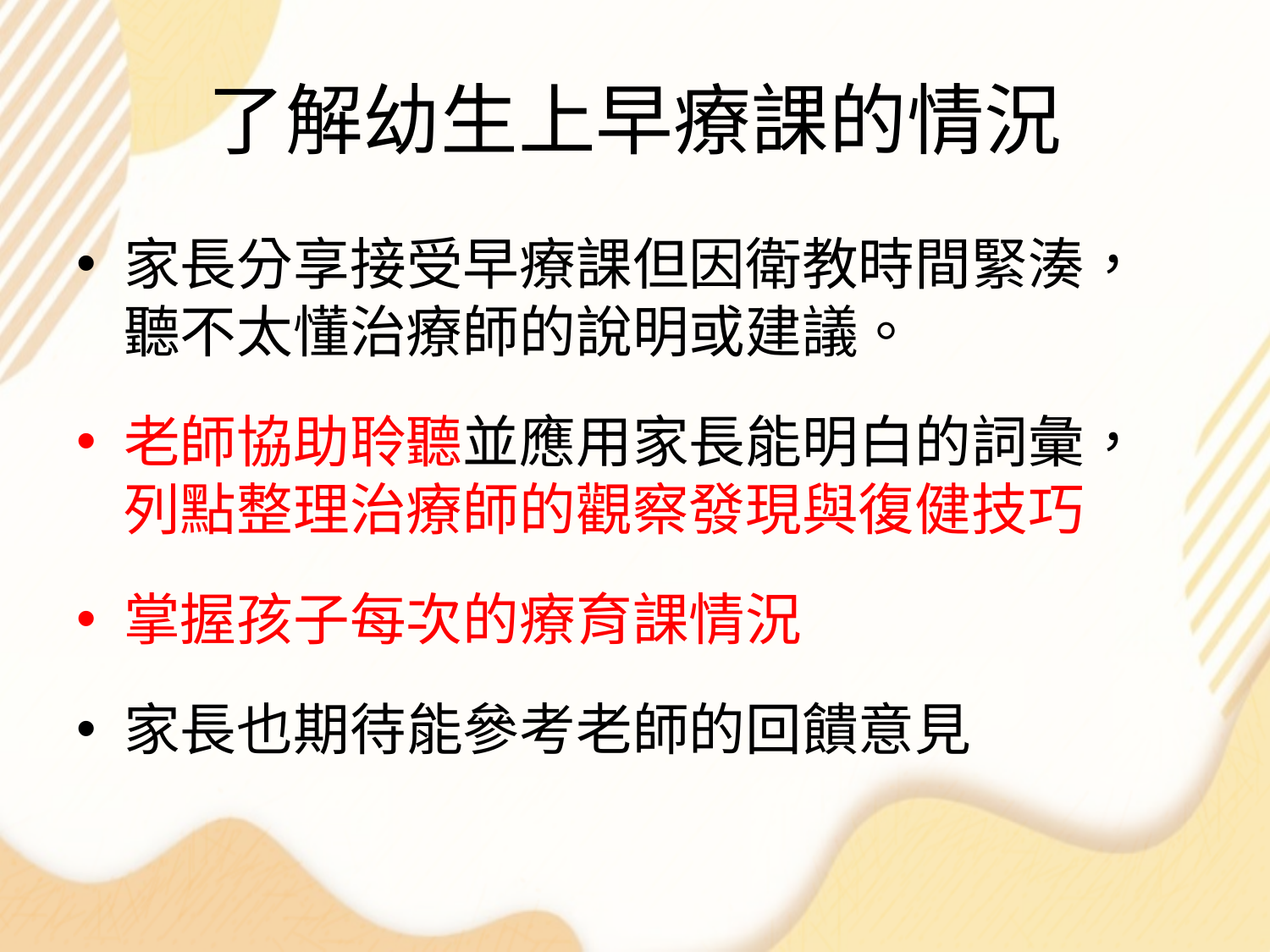

# 了解幼生上早療課的情況
家長分享接受早療課但因衛教時間緊湊，聽不太懂治療師的說明或建議。
老師協助聆聽並應用家長能明白的詞彙，列點整理治療師的觀察發現與復健技巧
掌握孩子每次的療育課情況
家長也期待能參考老師的回饋意見